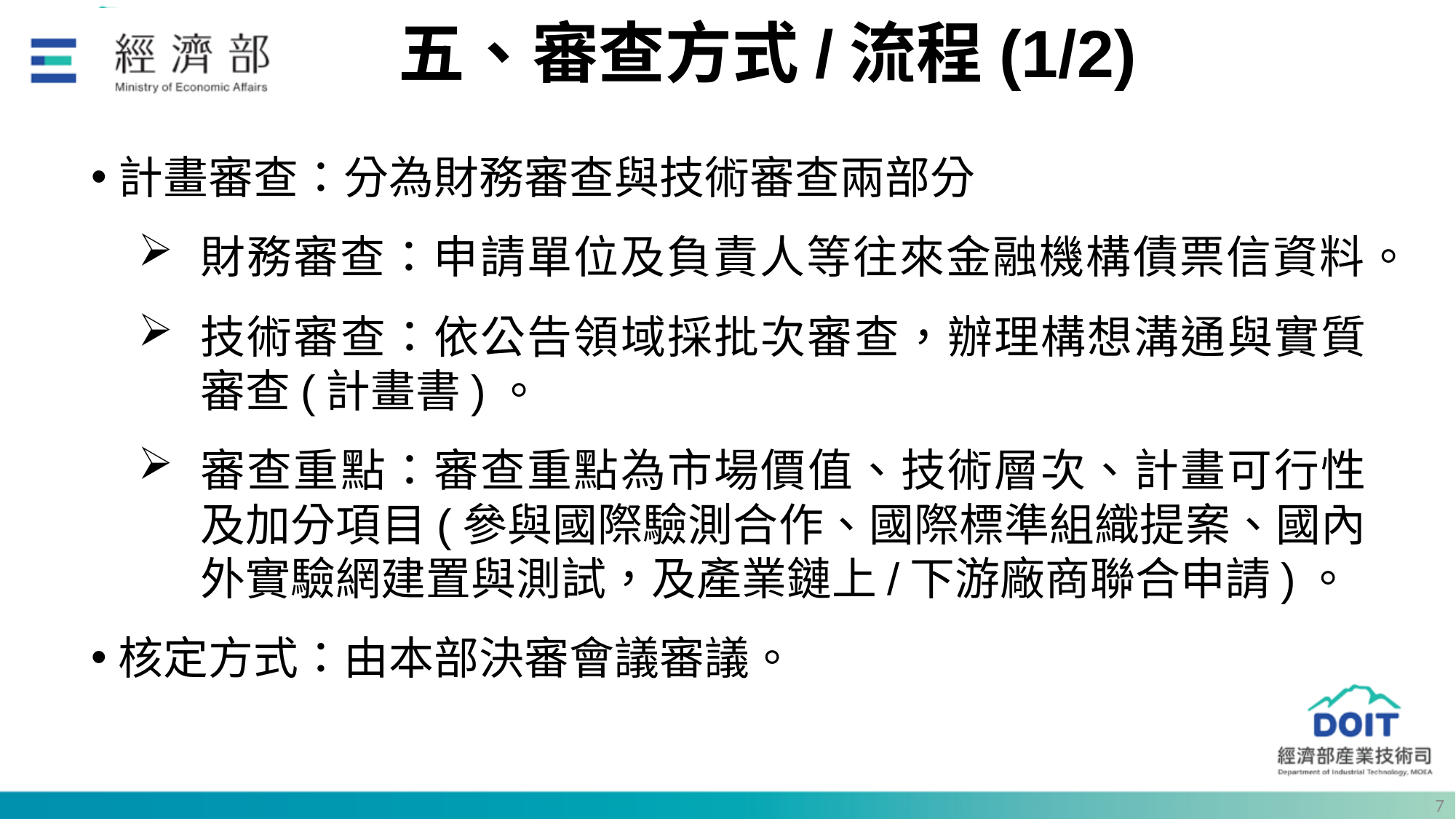

# 五、審查方式/流程(1/2)
計畫審查：分為財務審查與技術審查兩部分
財務審查：申請單位及負責人等往來金融機構債票信資料。
技術審查：依公告領域採批次審查，辦理構想溝通與實質審查(計畫書)。
審查重點：審查重點為市場價值、技術層次、計畫可行性及加分項目(參與國際驗測合作、國際標準組織提案、國內外實驗網建置與測試，及產業鏈上/下游廠商聯合申請)。
核定方式：由本部決審會議審議。